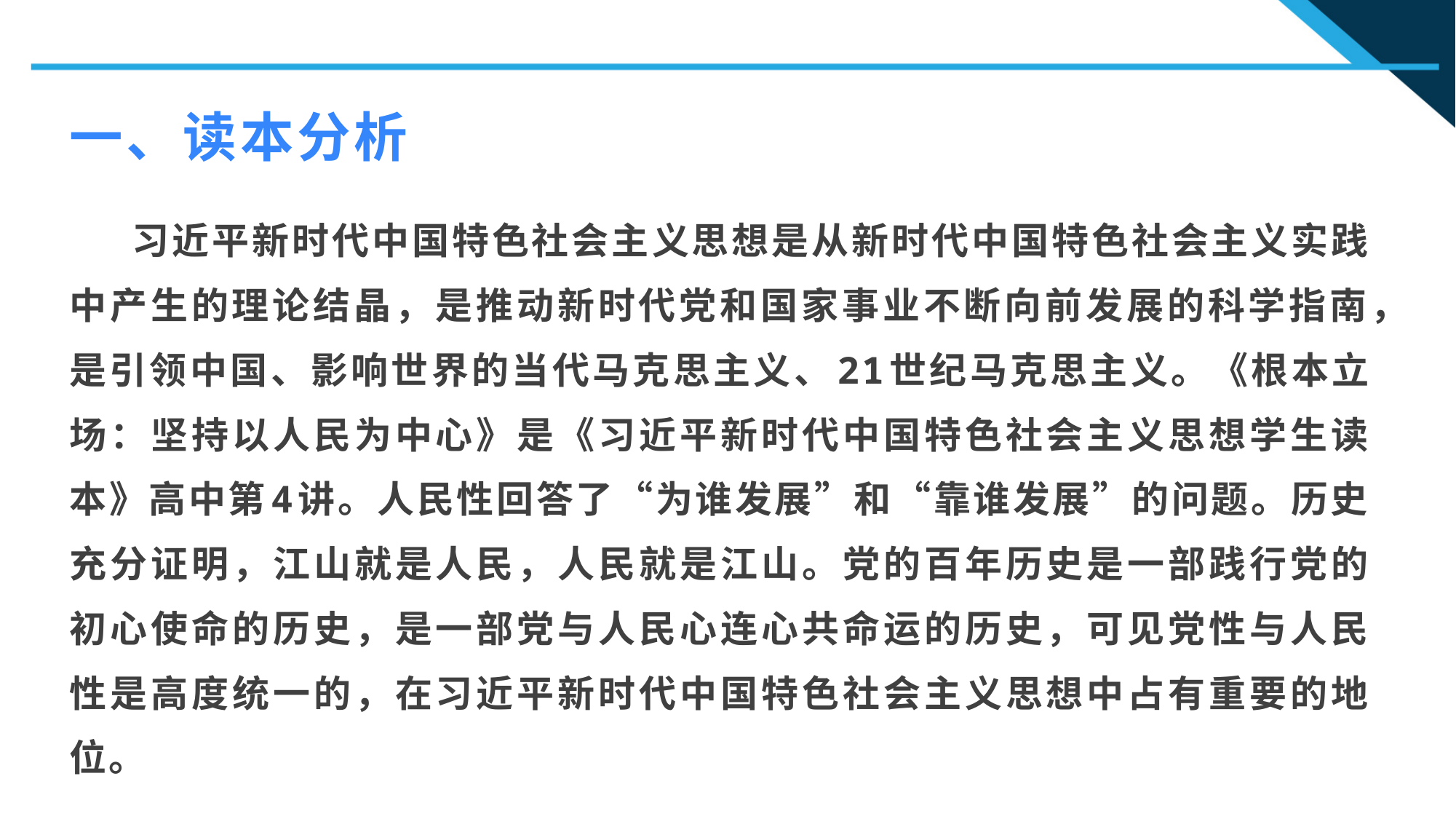

一、读本分析
             习近平新时代中国特色社会主义思想是从新时代中国特色社会主义实践中产生的理论结晶，是推动新时代党和国家事业不断向前发展的科学指南，是引领中国、影响世界的当代马克思主义、21世纪马克思主义。《根本立场：坚持以人民为中心》是《习近平新时代中国特色社会主义思想学生读本》高中第4讲。人民性回答了“为谁发展”和“靠谁发展”的问题。历史充分证明，江山就是人民，人民就是江山。党的百年历史是一部践行党的初心使命的历史，是一部党与人民心连心共命运的历史，可见党性与人民性是高度统一的，在习近平新时代中国特色社会主义思想中占有重要的地位。